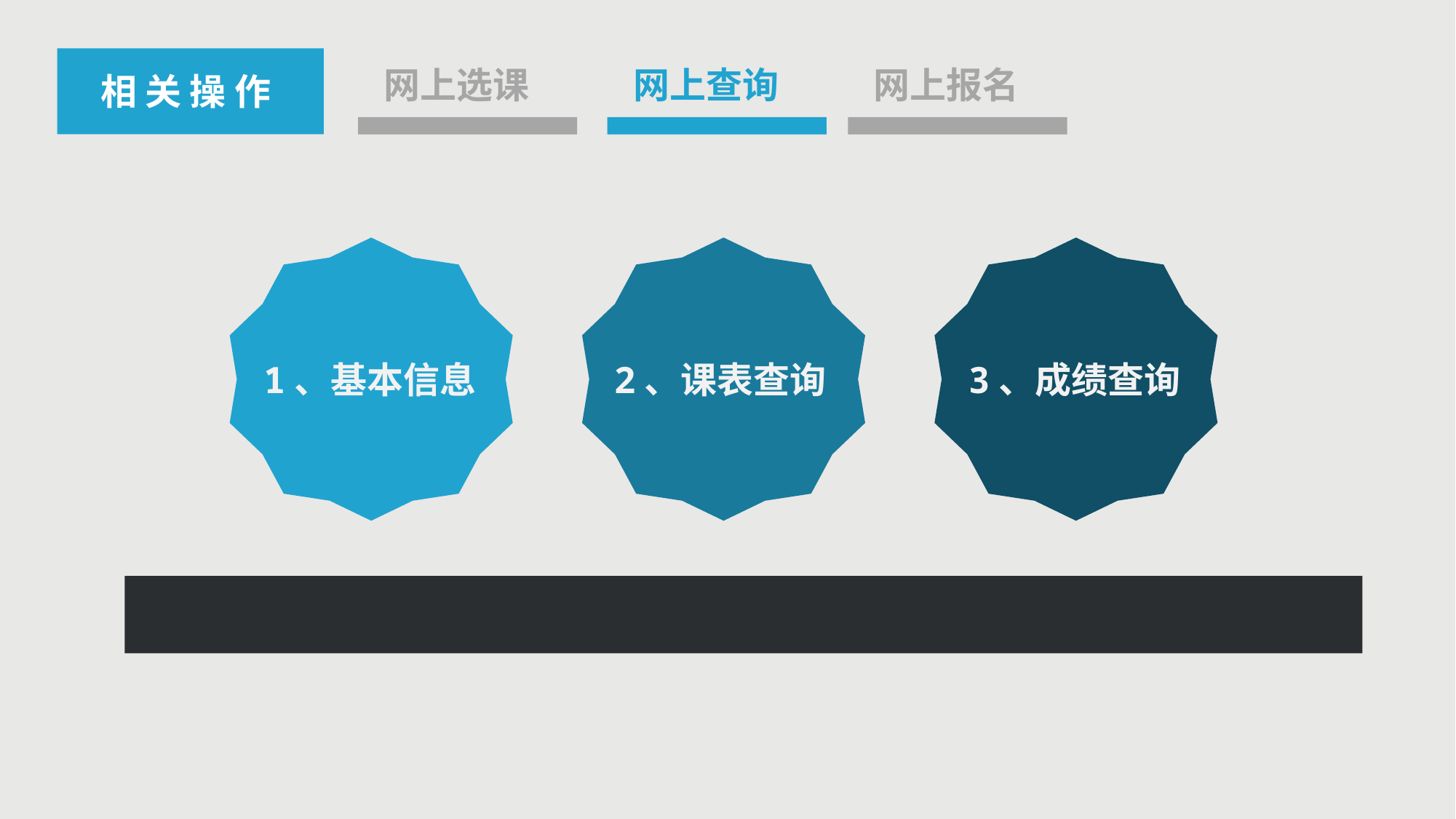

相 关 操 作
网上选课

网上查询
网上报名
指导思想

1、基本信息
2、课表查询
3、成绩查询